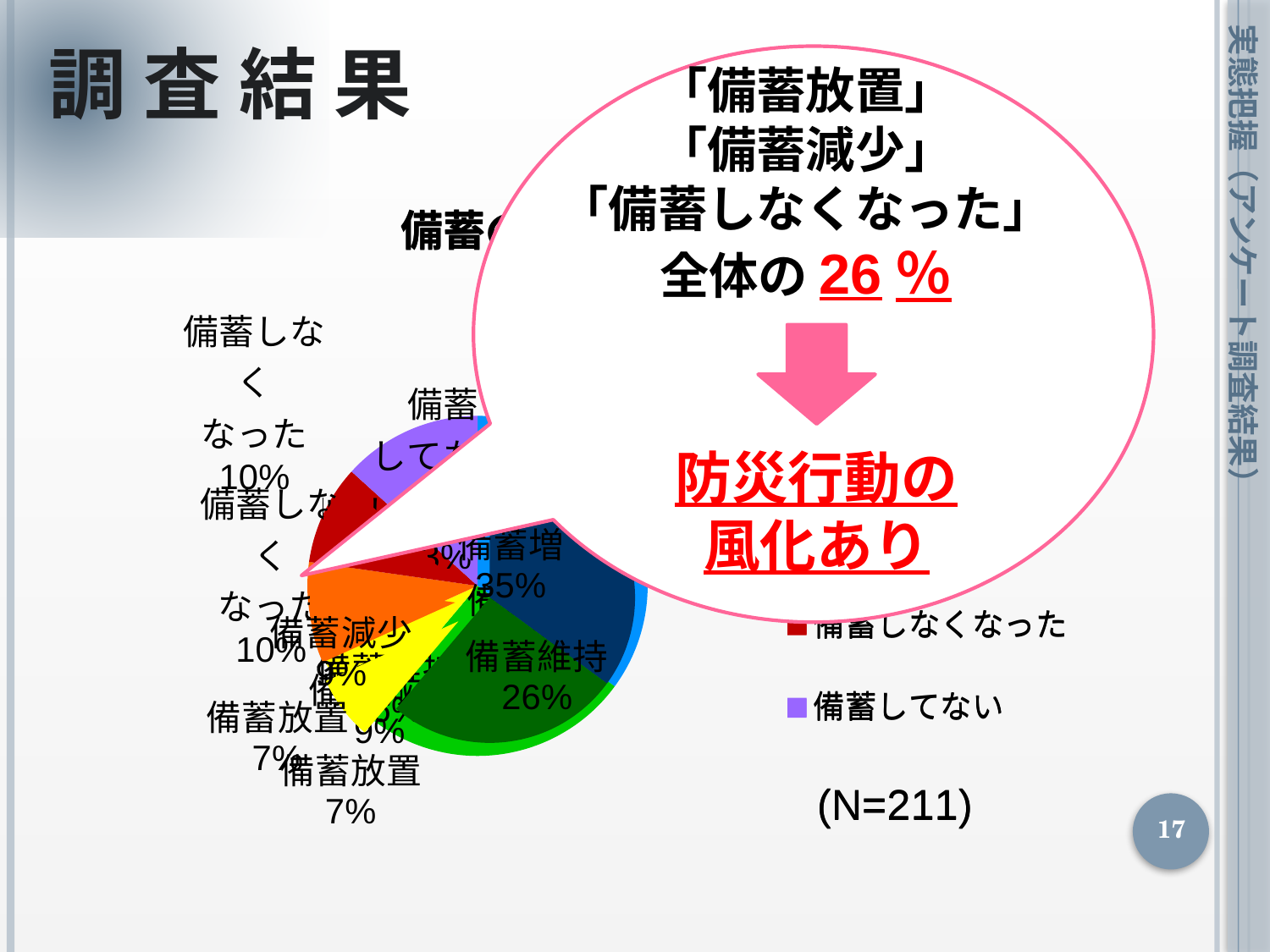

調 査 結 果

「備蓄放置」
「備蓄減少」
「備蓄しなくなった」
全体の26％

防災行動の
風化あり

### Chart: 備蓄の時間変動

| Category |  |
|---|---|
| 備蓄増 | 74.0 |
| 備蓄維持 | 55.0 |
| 備蓄放置 | 15.0 |
| 備蓄減少 | 19.0 |
| 備蓄しなくなった | 20.0 |
| 備蓄してない | 28.0 |

### Chart: 備蓄の時間変動

| Category |  |
|---|---|
| 備蓄増 | 74.0 |
| 備蓄維持 | 55.0 |
| 備蓄放置 | 15.0 |
| 備蓄減少 | 19.0 |
| 備蓄しなくなった | 20.0 |
| 備蓄してない | 28.0 |
 実態把握（アンケート調査結果）
17